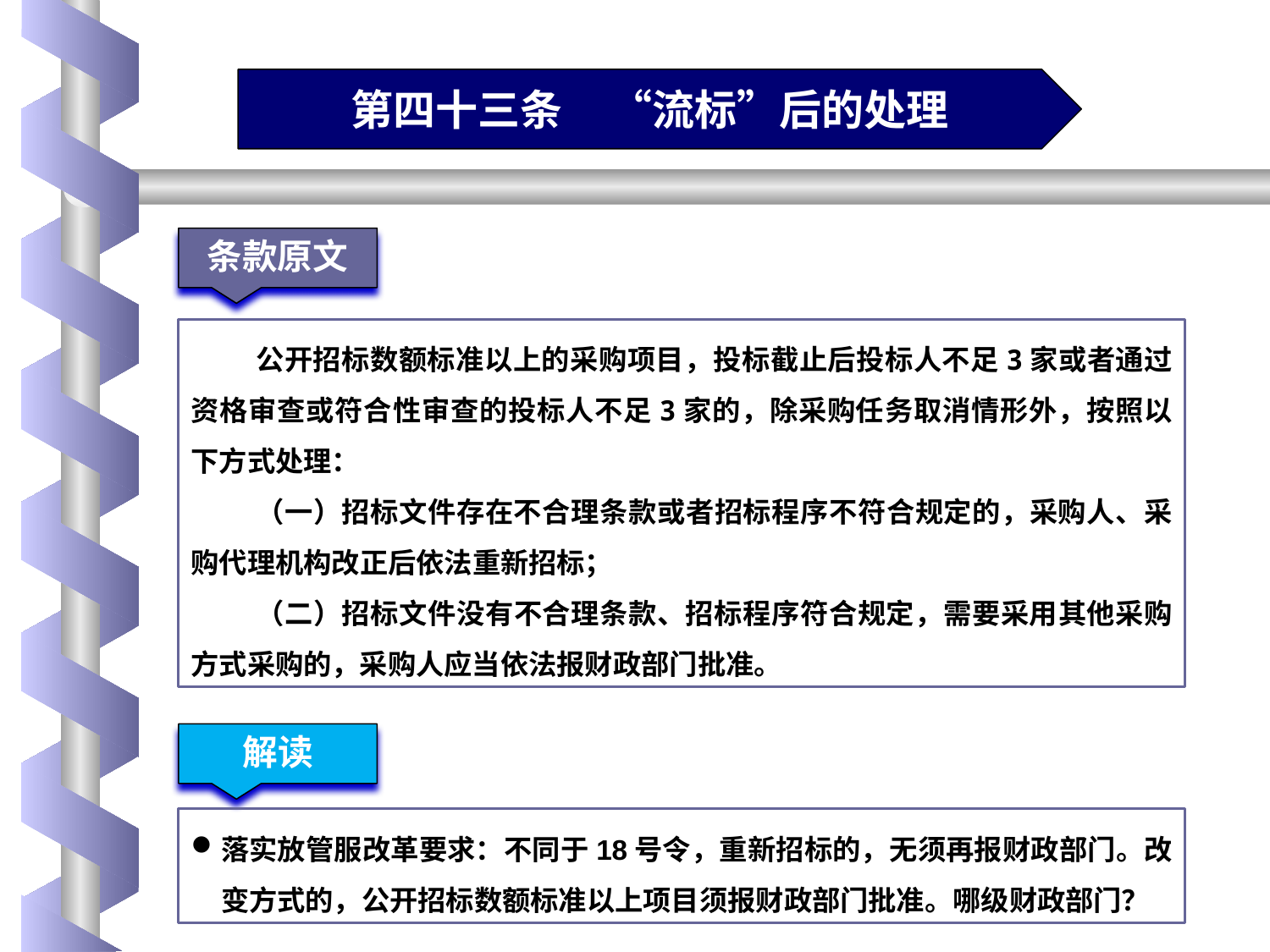

第四十三条     “流标”后的处理
条款原文
公开招标数额标准以上的采购项目，投标截止后投标人不足3家或者通过资格审查或符合性审查的投标人不足3家的，除采购任务取消情形外，按照以下方式处理：
（一）招标文件存在不合理条款或者招标程序不符合规定的，采购人、采购代理机构改正后依法重新招标；
（二）招标文件没有不合理条款、招标程序符合规定，需要采用其他采购方式采购的，采购人应当依法报财政部门批准。
解读
落实放管服改革要求：不同于18号令，重新招标的，无须再报财政部门。改变方式的，公开招标数额标准以上项目须报财政部门批准。哪级财政部门？